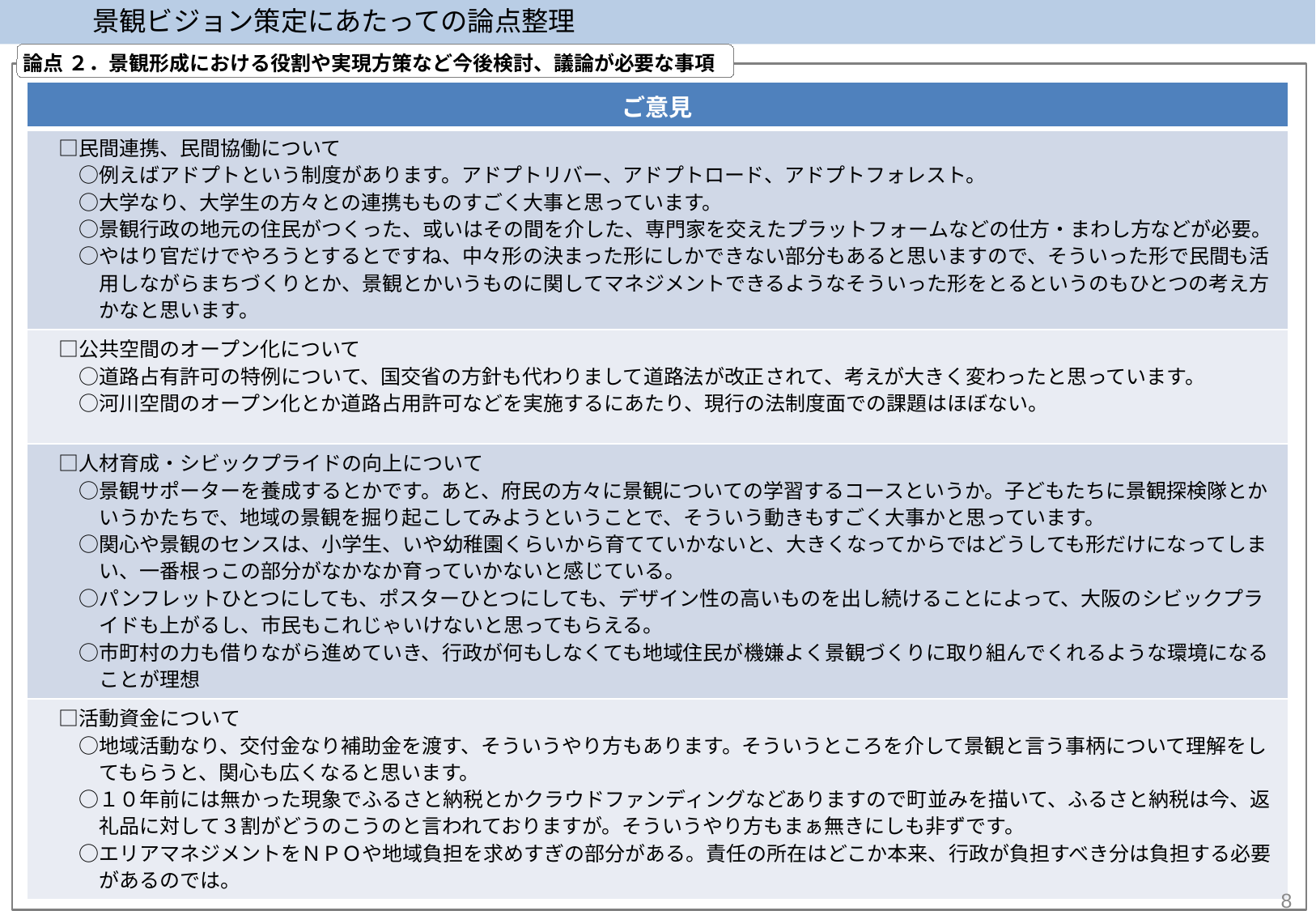

景観ビジョン策定にあたっての論点整理
論点 ２．景観形成における役割や実現方策など今後検討、議論が必要な事項

| ご意見 |
| --- |
| □民間連携、民間協働について 　　○例えばアドプトという制度があります。アドプトリバー、アドプトロード、アドプトフォレスト。 　　○大学なり、大学生の方々との連携もものすごく大事と思っています。 　　○景観行政の地元の住民がつくった、或いはその間を介した、専門家を交えたプラットフォームなどの仕方・まわし方などが必要。 　　○やはり官だけでやろうとするとですね、中々形の決まった形にしかできない部分もあると思いますので、そういった形で民間も活 　　　用しながらまちづくりとか、景観とかいうものに関してマネジメントできるようなそういった形をとるというのもひとつの考え方 　　　かなと思います。 |
| □公共空間のオープン化について 　　○道路占有許可の特例について、国交省の方針も代わりまして道路法が改正されて、考えが大きく変わったと思っています。 　　○河川空間のオープン化とか道路占用許可などを実施するにあたり、現行の法制度面での課題はほぼない。 |
| □人材育成・シビックプライドの向上について 　　○景観サポーターを養成するとかです。あと、府民の方々に景観についての学習するコースというか。子どもたちに景観探検隊とか 　　　いうかたちで、地域の景観を掘り起こしてみようということで、そういう動きもすごく大事かと思っています。 　　○関心や景観のセンスは、小学生、いや幼稚園くらいから育てていかないと、大きくなってからではどうしても形だけになってしま 　　　い、一番根っこの部分がなかなか育っていかないと感じている。 　　○パンフレットひとつにしても、ポスターひとつにしても、デザイン性の高いものを出し続けることによって、大阪のシビックプラ 　　　イドも上がるし、市民もこれじゃいけないと思ってもらえる。 　　○市町村の力も借りながら進めていき、行政が何もしなくても地域住民が機嫌よく景観づくりに取り組んでくれるような環境になる 　　　ことが理想 |
| □活動資金について 　　○地域活動なり、交付金なり補助金を渡す、そういうやり方もあります。そういうところを介して景観と言う事柄について理解をし 　　　てもらうと、関心も広くなると思います。 　　○１０年前には無かった現象でふるさと納税とかクラウドファンディングなどありますので町並みを描いて、ふるさと納税は今、返 　　　礼品に対して３割がどうのこうのと言われておりますが。そういうやり方もまぁ無きにしも非ずです。 　　○エリアマネジメントをＮＰＯや地域負担を求めすぎの部分がある。責任の所在はどこか本来、行政が負担すべき分は負担する必要 　　　があるのでは。 |
8